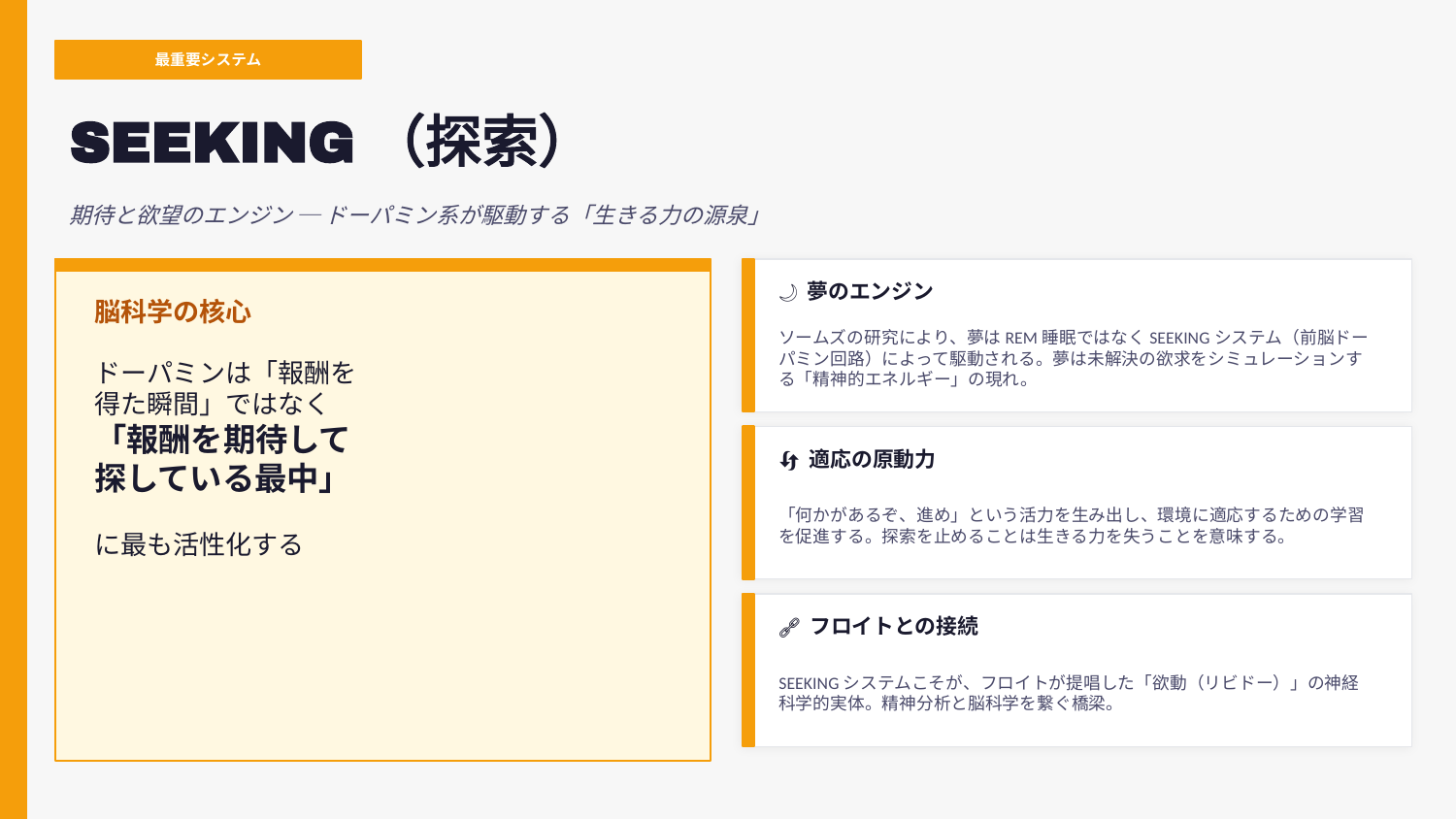

最重要システム
SEEKING（探索）
期待と欲望のエンジン ─ ドーパミン系が駆動する「生きる力の源泉」

🌙 夢のエンジン
脳科学の核心
ソームズの研究により、夢はREM睡眠ではなくSEEKINGシステム（前脳ドーパミン回路）によって駆動される。夢は未解決の欲求をシミュレーションする「精神的エネルギー」の現れ。
ドーパミンは「報酬を
得た瞬間」ではなく
「報酬を期待して
探している最中」

に最も活性化する

🔄 適応の原動力
「何かがあるぞ、進め」という活力を生み出し、環境に適応するための学習を促進する。探索を止めることは生きる力を失うことを意味する。

🔗 フロイトとの接続
SEEKINGシステムこそが、フロイトが提唱した「欲動（リビドー）」の神経科学的実体。精神分析と脳科学を繋ぐ橋梁。